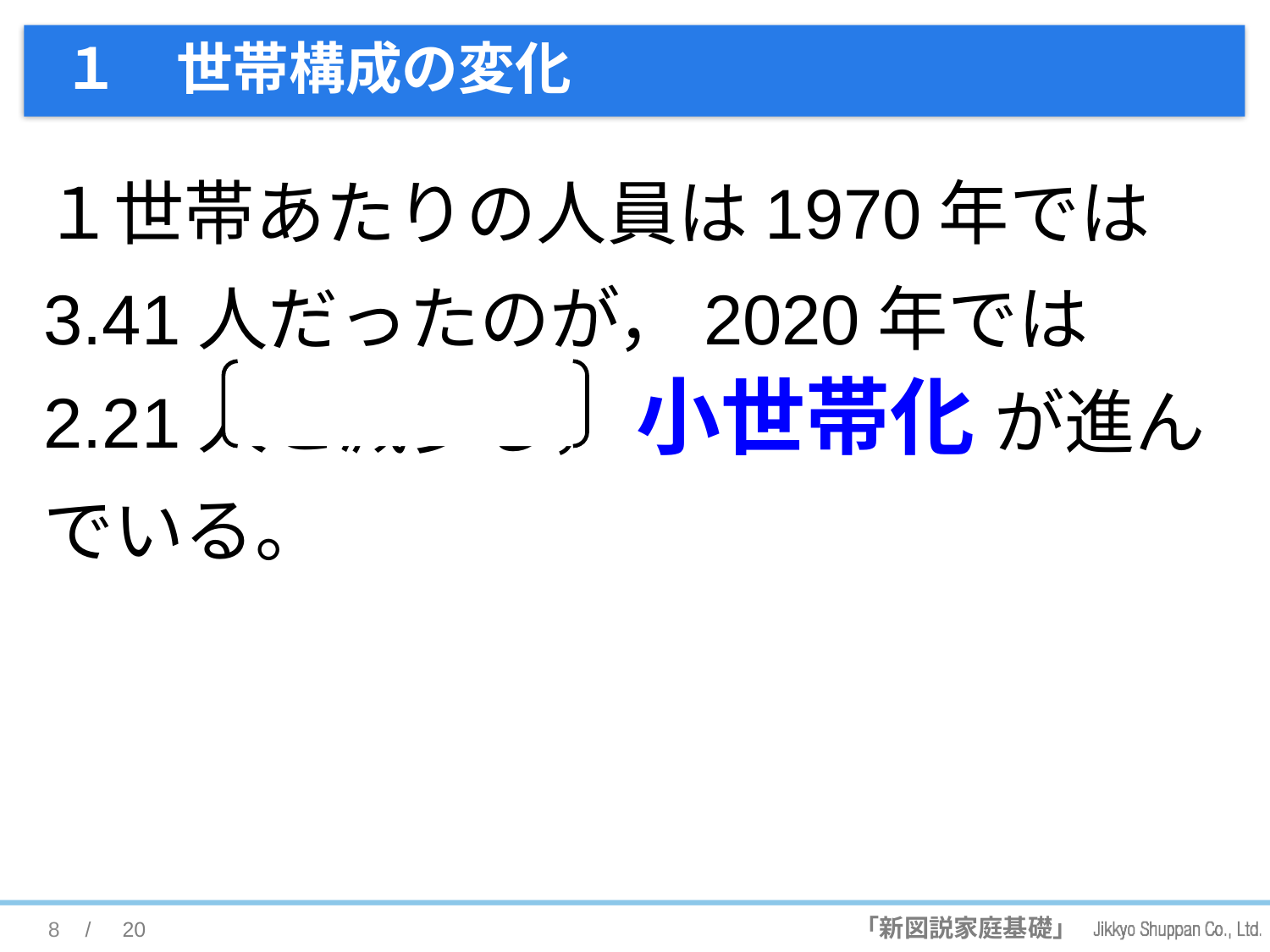

# １　世帯構成の変化
１世帯あたりの人員は1970年では3.41人だったのが，2020年では2.21人と減少し， 小世帯化 が進んでいる。

8